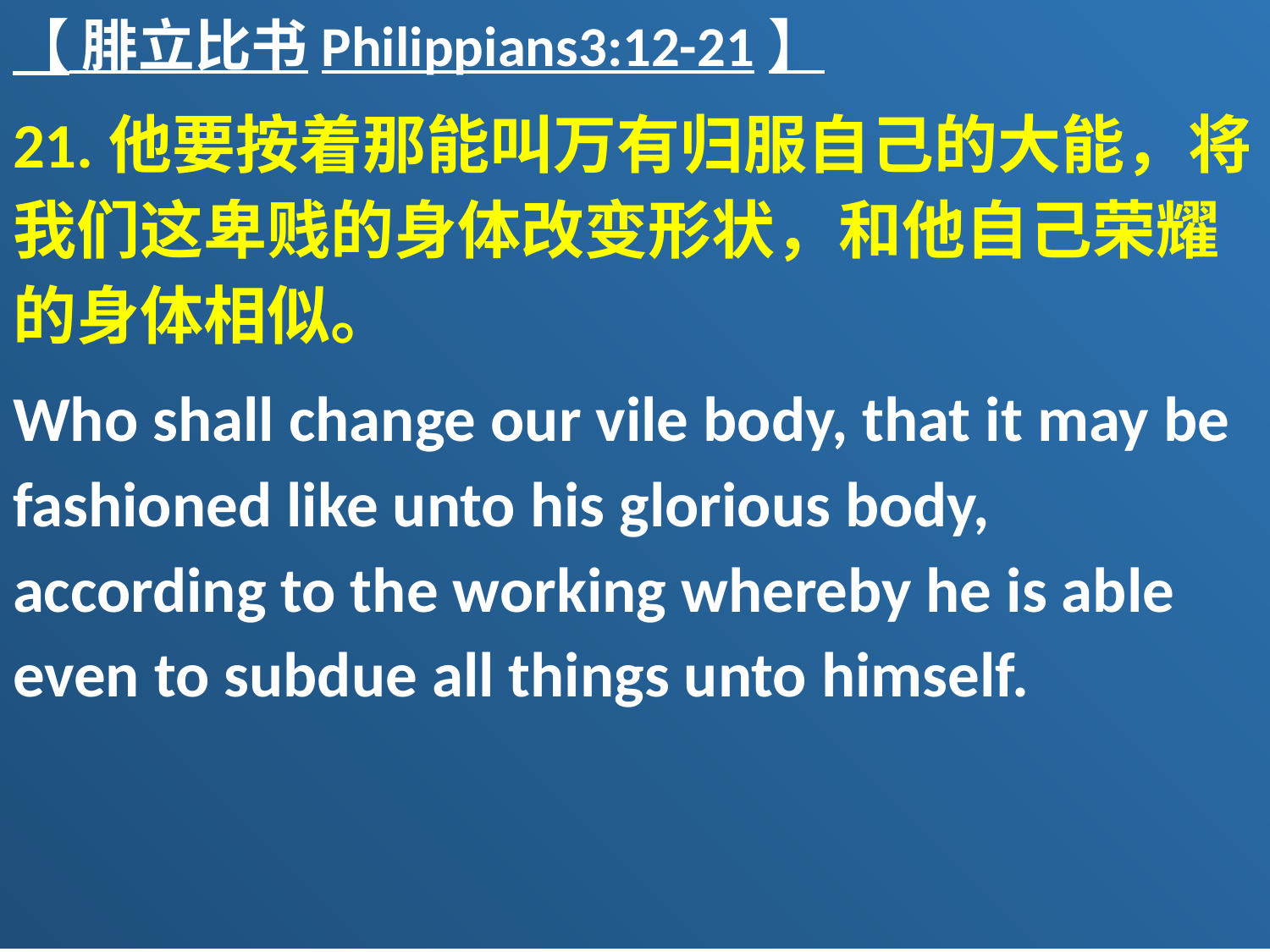

【 腓立比书Philippians3:12-21】
21.他要按着那能叫万有归服自己的大能，将我们这卑贱的身体改变形状，和他自己荣耀的身体相似。
Who shall change our vile body, that it may be fashioned like unto his glorious body, according to the working whereby he is able even to subdue all things unto himself.